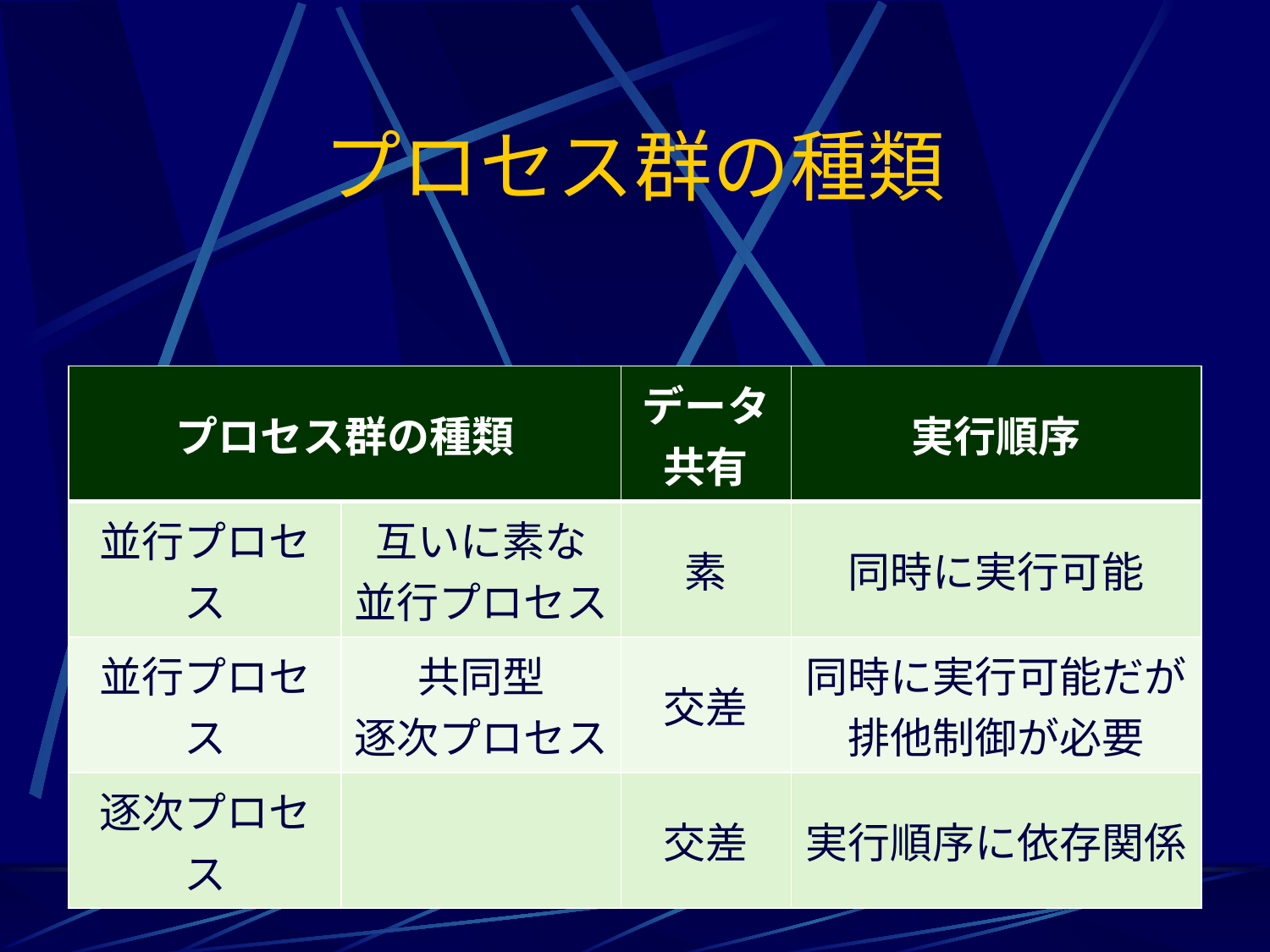

# プロセス群の種類
| プロセス群の種類 |  | データ 共有 | 実行順序 |
| --- | --- | --- | --- |
| 並行プロセス | 互いに素な 並行プロセス | 素 | 同時に実行可能 |
| 並行プロセス | 共同型 逐次プロセス | 交差 | 同時に実行可能だが 排他制御が必要 |
| 逐次プロセス |  | 交差 | 実行順序に依存関係 |